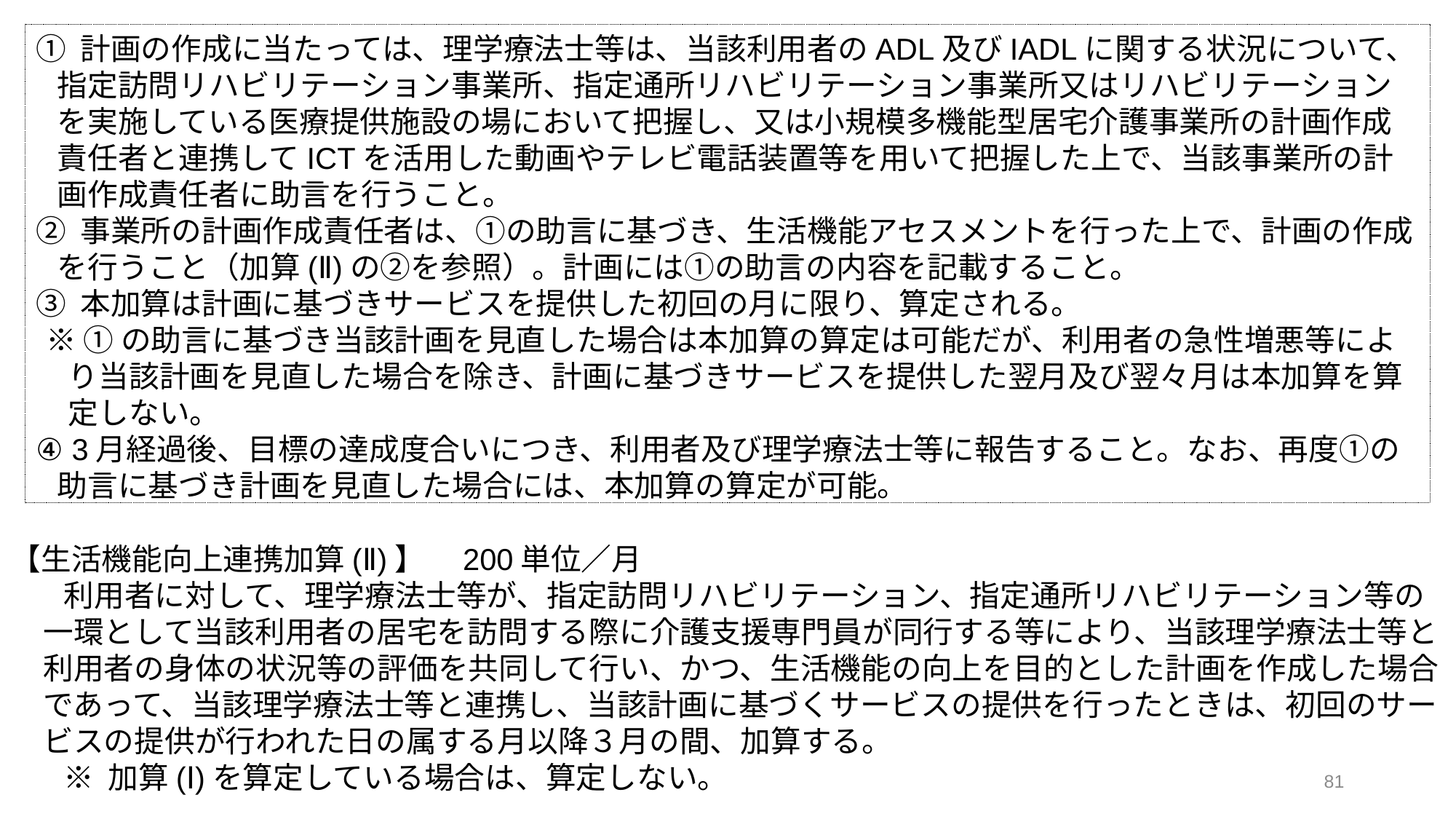

① 計画の作成に当たっては、理学療法士等は、当該利用者のADL及びIADLに関する状況について、指定訪問リハビリテーション事業所、指定通所リハビリテーション事業所又はリハビリテーションを実施している医療提供施設の場において把握し、又は小規模多機能型居宅介護事業所の計画作成責任者と連携してICTを活用した動画やテレビ電話装置等を用いて把握した上で、当該事業所の計画作成責任者に助言を行うこと。
② 事業所の計画作成責任者は、①の助言に基づき、生活機能アセスメントを行った上で、計画の作成を行うこと（加算(Ⅱ)の②を参照）。計画には①の助言の内容を記載すること。
③ 本加算は計画に基づきサービスを提供した初回の月に限り、算定される。
※ ①の助言に基づき当該計画を見直した場合は本加算の算定は可能だが、利用者の急性増悪等により当該計画を見直した場合を除き、計画に基づきサービスを提供した翌月及び翌々月は本加算を算定しない。
④ 3月経過後、目標の達成度合いにつき、利用者及び理学療法士等に報告すること。なお、再度①の助言に基づき計画を見直した場合には、本加算の算定が可能。
【生活機能向上連携加算(Ⅱ)】　200単位／月
利用者に対して、理学療法士等が、指定訪問リハビリテーション、指定通所リハビリテーション等の一環として当該利用者の居宅を訪問する際に介護支援専門員が同行する等により、当該理学療法士等と利用者の身体の状況等の評価を共同して行い、かつ、生活機能の向上を目的とした計画を作成した場合であって、当該理学療法士等と連携し、当該計画に基づくサービスの提供を行ったときは、初回のサービスの提供が行われた日の属する月以降３月の間、加算する。
※ 加算(Ⅰ)を算定している場合は、算定しない。
81